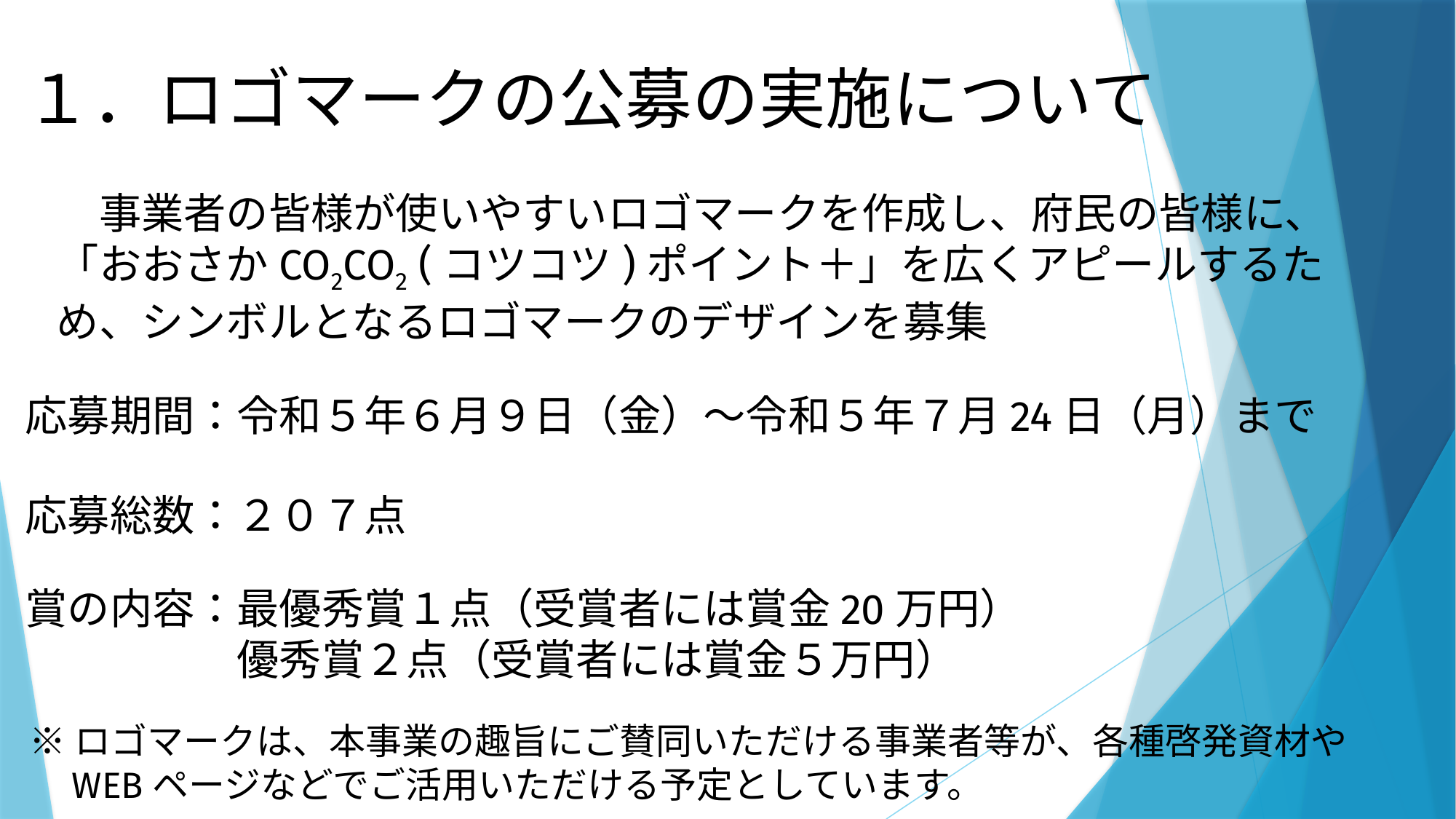

# １．ロゴマークの公募の実施について
　事業者の皆様が使いやすいロゴマークを作成し、府民の皆様に、「おおさかCO2CO2 (コツコツ)ポイント＋」を広くアピールするため、シンボルとなるロゴマークのデザインを募集
応募期間：令和５年６月９日（金）～令和５年７月24日（月）まで
応募総数：２０７点
賞の内容：最優秀賞１点（受賞者には賞金20万円）
　　　　　優秀賞２点（受賞者には賞金５万円）
※ロゴマークは、本事業の趣旨にご賛同いただける事業者等が、各種啓発資材やWEBページなどでご活用いただける予定としています。